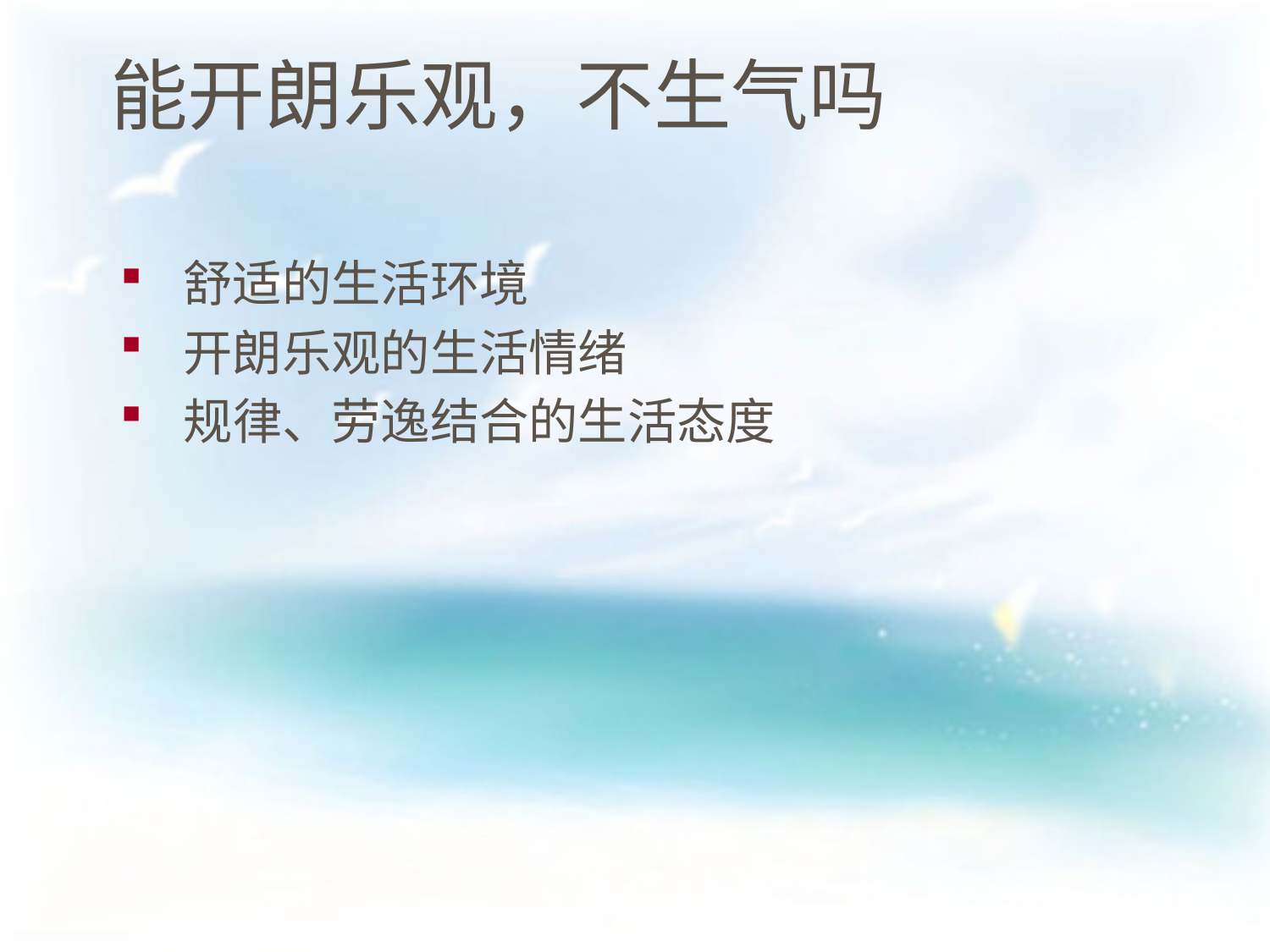

能开朗乐观，不生气吗
#
舒适的生活环境
开朗乐观的生活情绪
规律、劳逸结合的生活态度